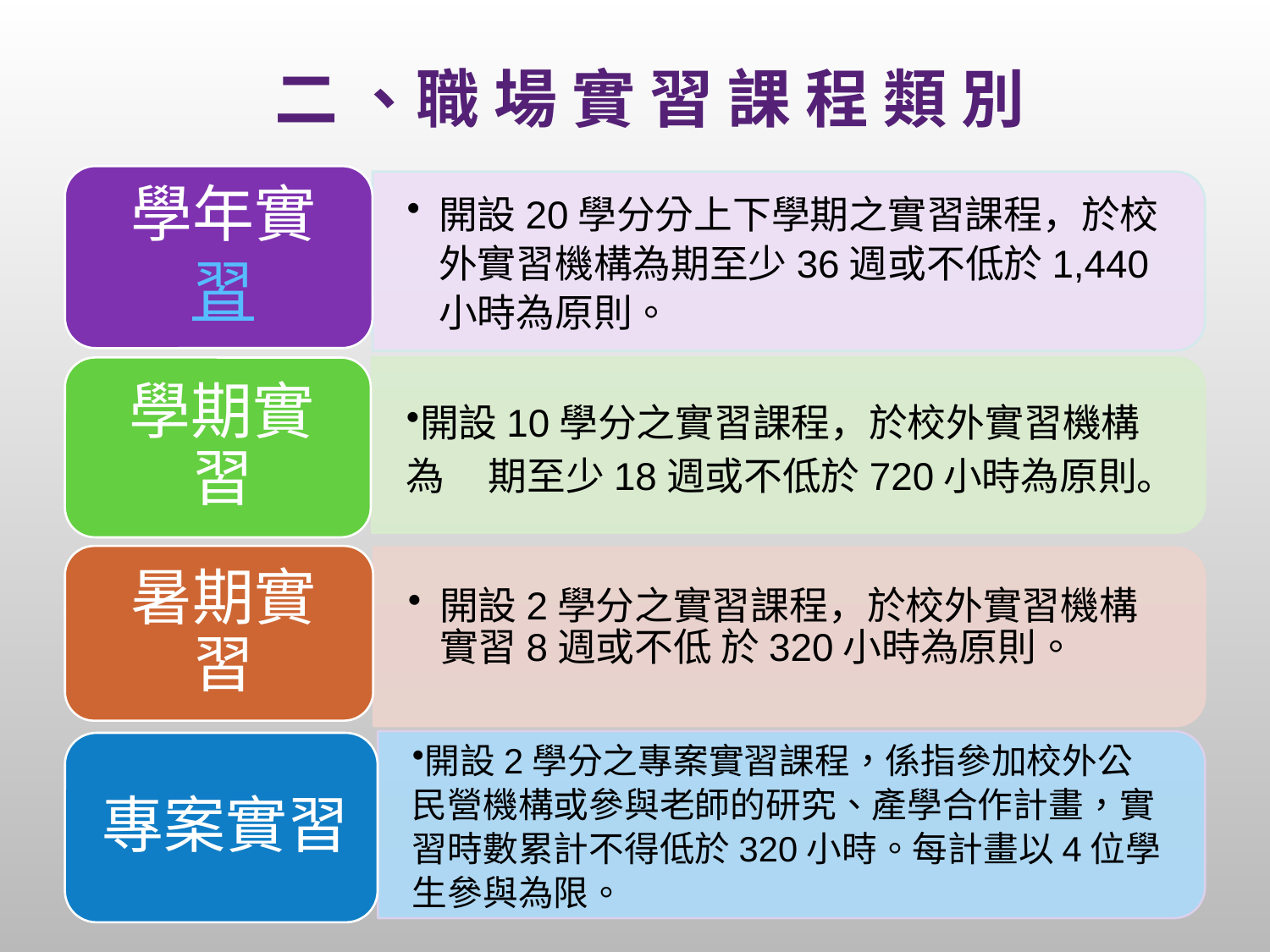

二 、職 場 實 習 課 程 類 別

開設2學分之實習課程，於校外實習機構實習8週或不低 於320小時為原則。

暑期實習
開設10學分之實習課程，於校外實習機構為     期至少18週或不低於720小時為原則。
學期實習
開設20學分分上下學期之實習課程，於校外實習機構為期至少36週或不低於1,440小時為原則。
學年實習

開設2學分之專案實習課程，係指參加校外公民營機構或參與老師的研究、產學合作計畫，實習時數累計不得低於320小時。每計畫以4位學生參與為限。

專案實習